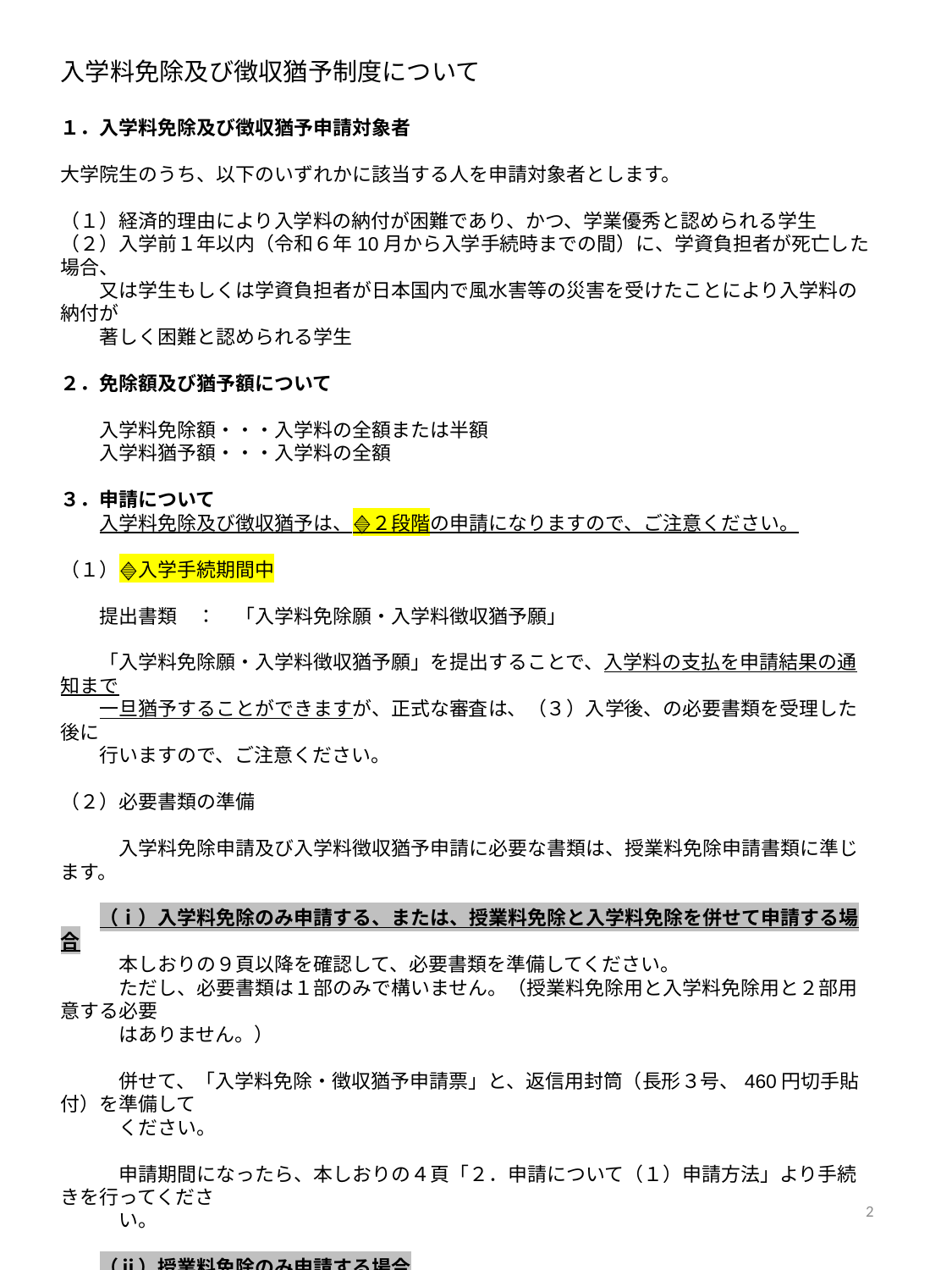

入学料免除及び徴収猶予制度について

１．入学料免除及び徴収猶予申請対象者

大学院生のうち、以下のいずれかに該当する人を申請対象者とします。

（１）経済的理由により入学料の納付が困難であり、かつ、学業優秀と認められる学生
（２）入学前１年以内（令和６年10月から入学手続時までの間）に、学資負担者が死亡した場合、
　　又は学生もしくは学資負担者が日本国内で風水害等の災害を受けたことにより入学料の納付が
　　著しく困難と認められる学生

２．免除額及び猶予額について

　　入学料免除額・・・入学料の全額または半額
　　入学料猶予額・・・入学料の全額

３．申請について
　　入学料免除及び徴収猶予は、🔷２段階の申請になりますので、ご注意ください。

（１）🔷入学手続期間中

　　提出書類　：　「入学料免除願・入学料徴収猶予願」

　　「入学料免除願・入学料徴収猶予願」を提出することで、入学料の支払を申請結果の通知まで
　　一旦猶予することができますが、正式な審査は、（３）入学後、の必要書類を受理した後に
　　行いますので、ご注意ください。

（２）必要書類の準備

　　　入学料免除申請及び入学料徴収猶予申請に必要な書類は、授業料免除申請書類に準じます。

　　（ⅰ）入学料免除のみ申請する、または、授業料免除と入学料免除を併せて申請する場合
　　　本しおりの９頁以降を確認して、必要書類を準備してください。
　　　ただし、必要書類は１部のみで構いません。（授業料免除用と入学料免除用と２部用意する必要
　　　はありません。）

　　　併せて、「入学料免除・徴収猶予申請票」と、返信用封筒（長形３号、460円切手貼付）を準備して
　　　ください。

　　　申請期間になったら、本しおりの４頁「２．申請について（１）申請方法」より手続きを行ってくださ
　　　い。

　　（ⅱ）授業料免除のみ申請する場合
　　　申請期間になったら、本しおりの４頁「２．申請について（１）申請方法」より手続きを行ってくださ
　　　い。

2